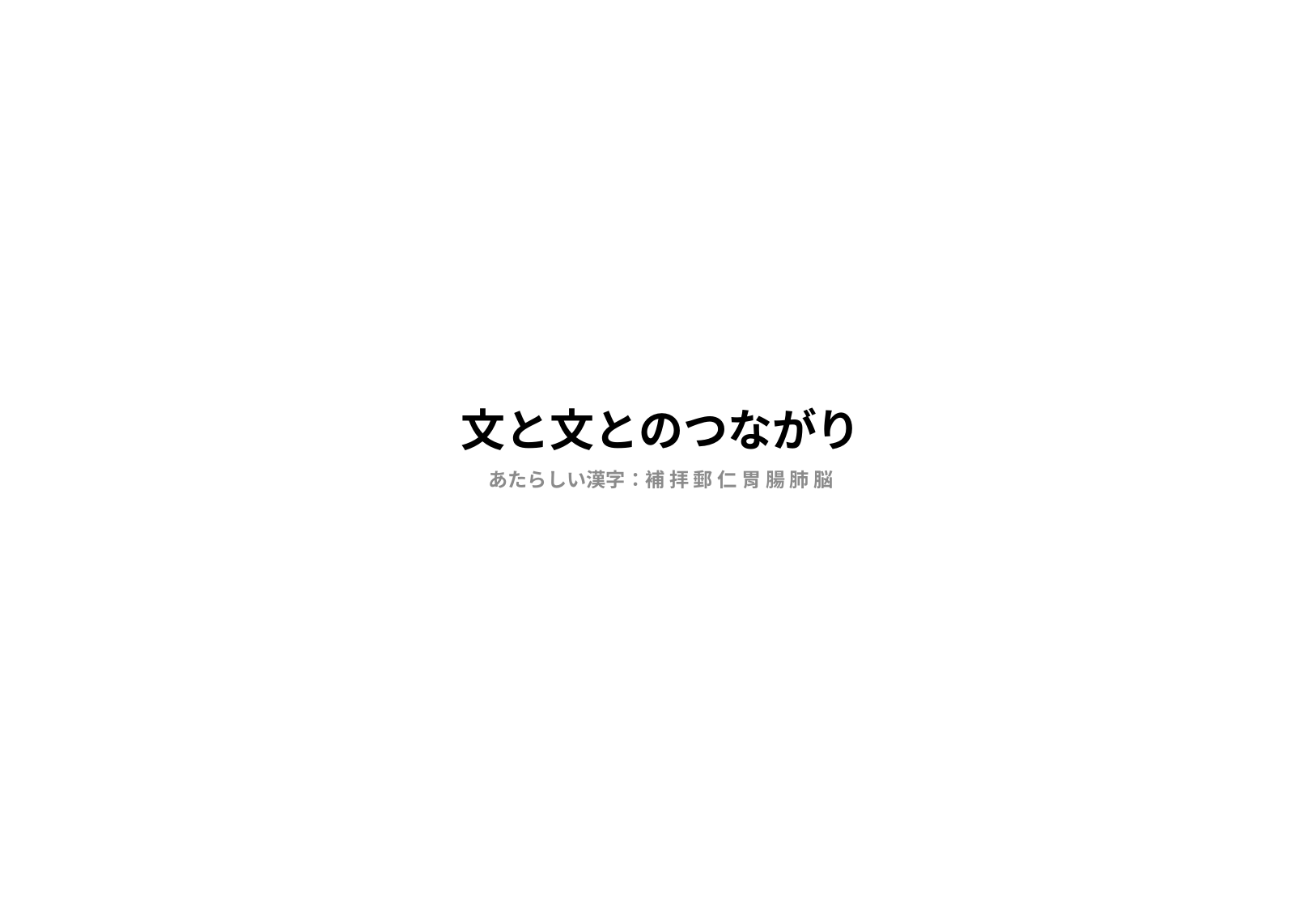

# 文と文とのつながり
あたらしい漢字：補 拝 郵 仁 胃 腸 肺 脳